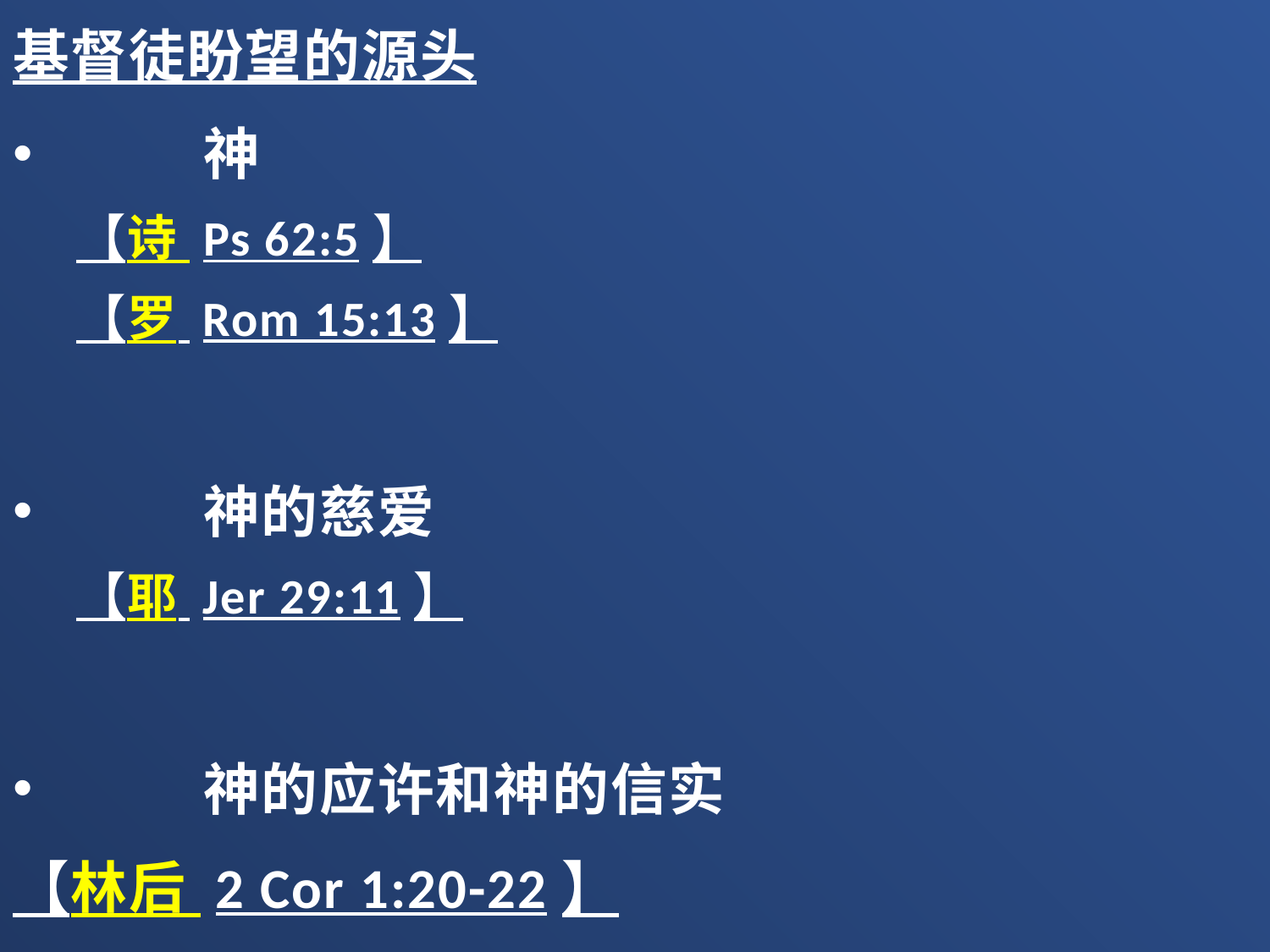

基督徒盼望的源头
	神
【诗 Ps 62:5】
【罗 Rom 15:13】

	神的慈爱
【耶 Jer 29:11】

	神的应许和神的信实
【林后 2 Cor 1:20-22】